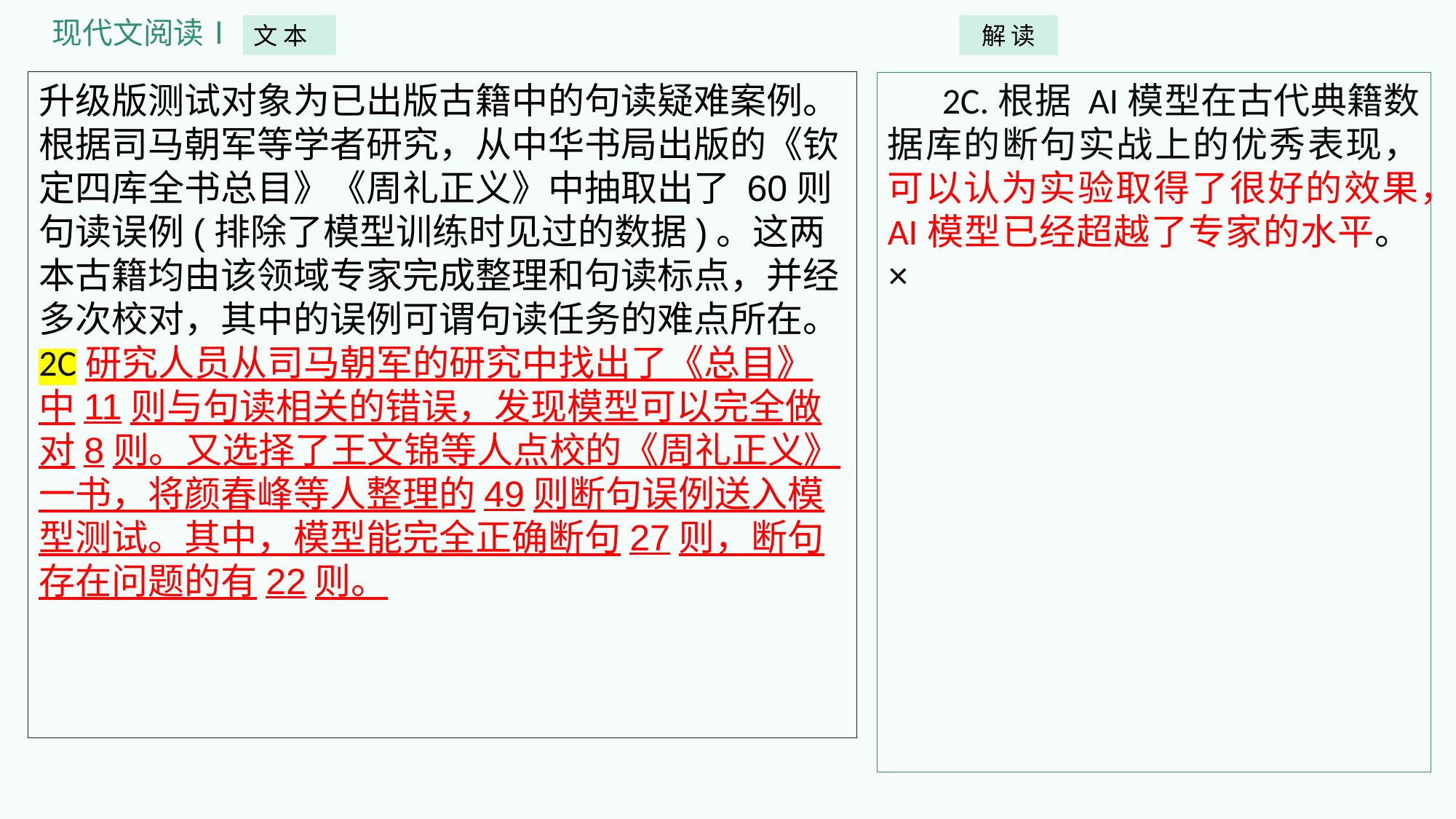

现代文阅读Ⅰ
文 本
解 读
升级版测试对象为已出版古籍中的句读疑难案例。根据司马朝军等学者研究，从中华书局出版的《钦定四库全书总目》《周礼正义》中抽取出了 60则句读误例(排除了模型训练时见过的数据)。这两本古籍均由该领域专家完成整理和句读标点，并经多次校对，其中的误例可谓句读任务的难点所在。
2C研究人员从司马朝军的研究中找出了《总目》中11则与句读相关的错误，发现模型可以完全做对8则。又选择了王文锦等人点校的《周礼正义》一书，将颜春峰等人整理的49则断句误例送入模型测试。其中，模型能完全正确断句27则，断句存在问题的有22则。
2C.根据 AI模型在古代典籍数据库的断句实战上的优秀表现，可以认为实验取得了很好的效果，AI模型已经超越了专家的水平。×